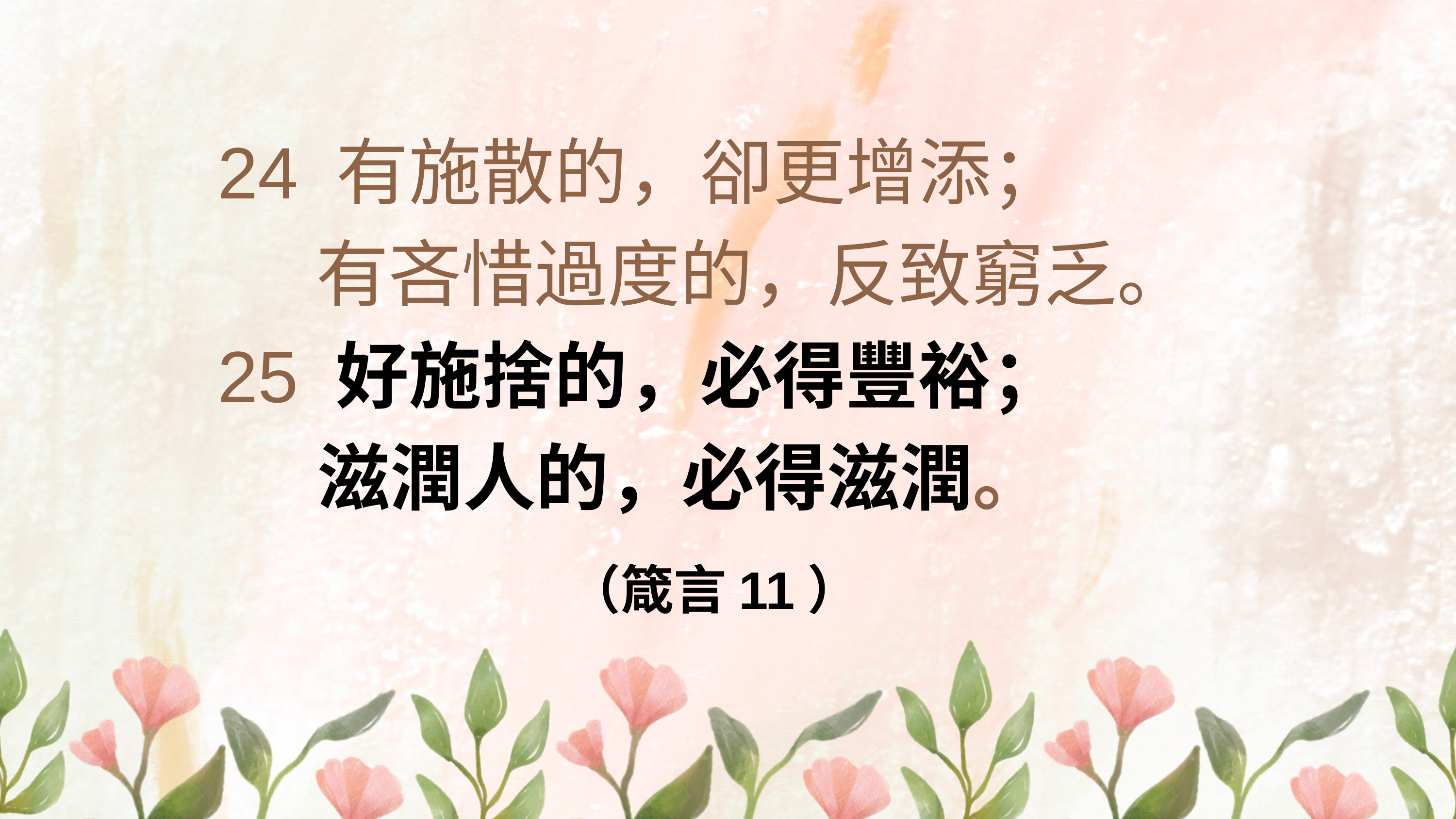

24 有施散的，卻更增添；
     有吝惜過度的，反致窮乏。
25 好施捨的，必得豐裕；
     滋潤人的，必得滋潤。
（箴言11）